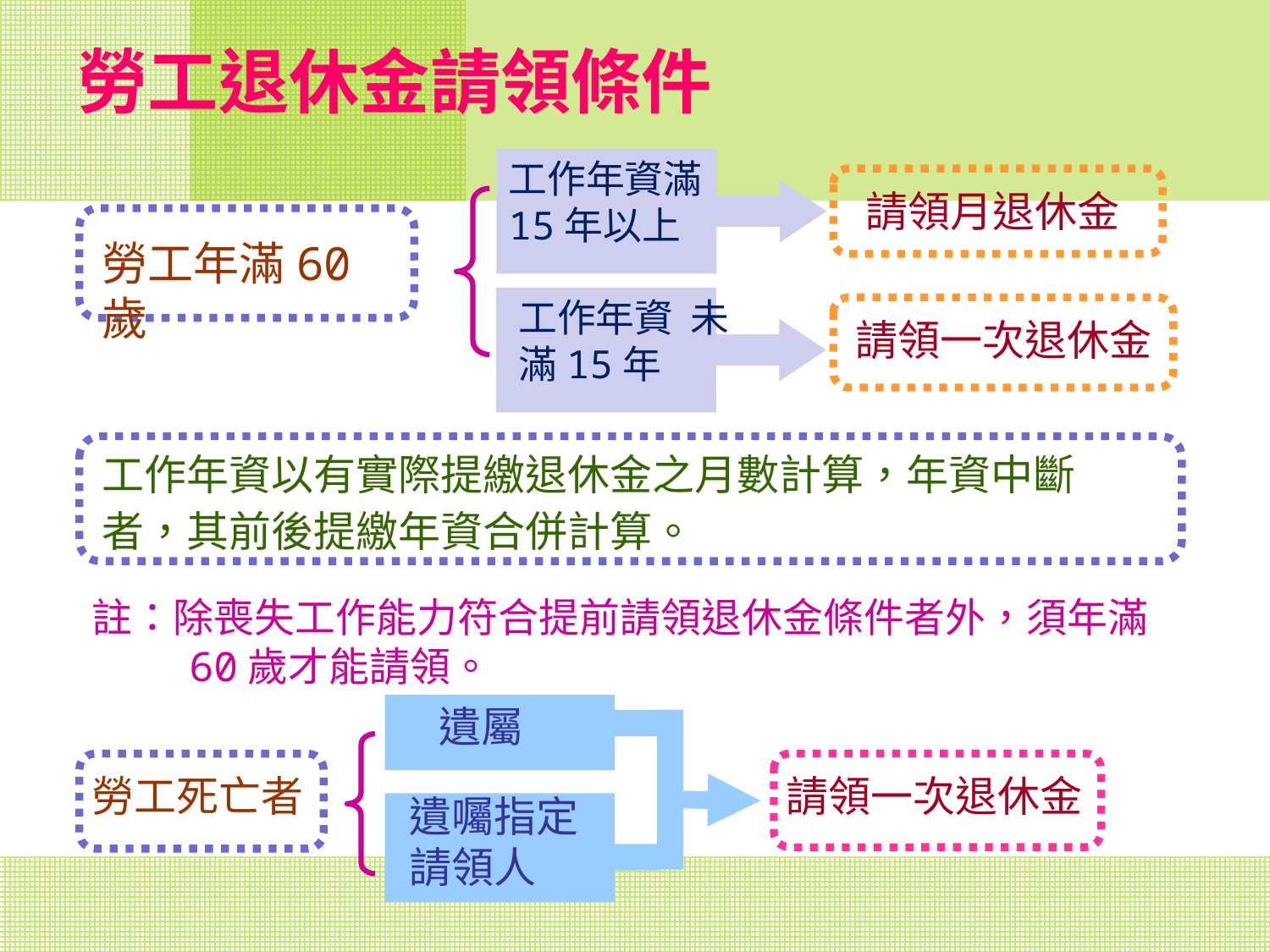

勞工退休金請領條件
工作年資滿15年以上

請領月退休金

勞工年滿60歲

工作年資  未滿15年

請領一次退休金

工作年資以有實際提繳退休金之月數計算，年資中斷者，其前後提繳年資合併計算。
註：除喪失工作能力符合提前請領退休金條件者外，須年滿
    60歲才能請領。
遺屬

勞工死亡者
請領一次退休金
遺囑指定請領人